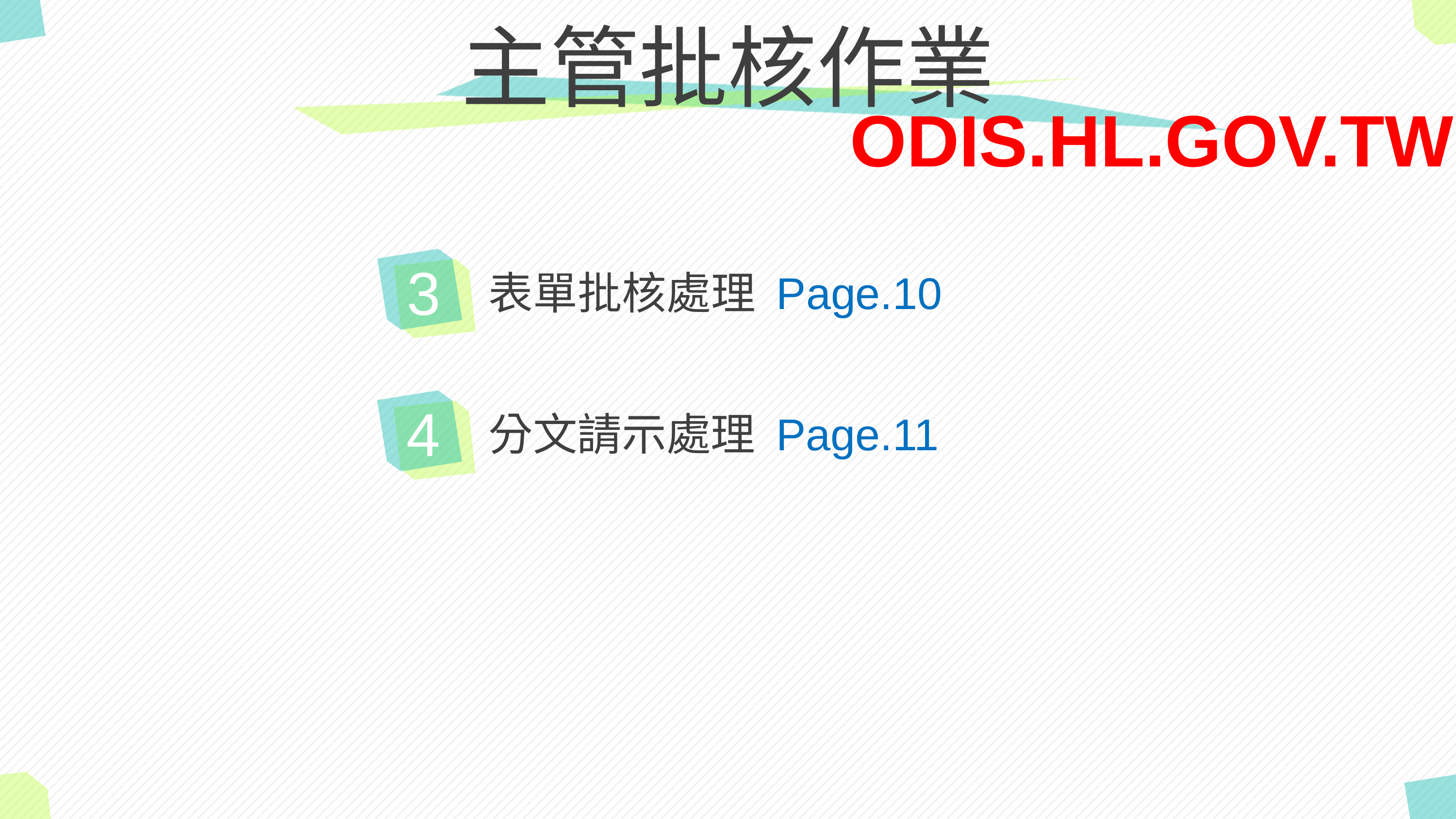

# 主管批核作業
ODIS.HL.GOV.TW
3
表單批核處理 Page.10
4
分文請示處理 Page.11